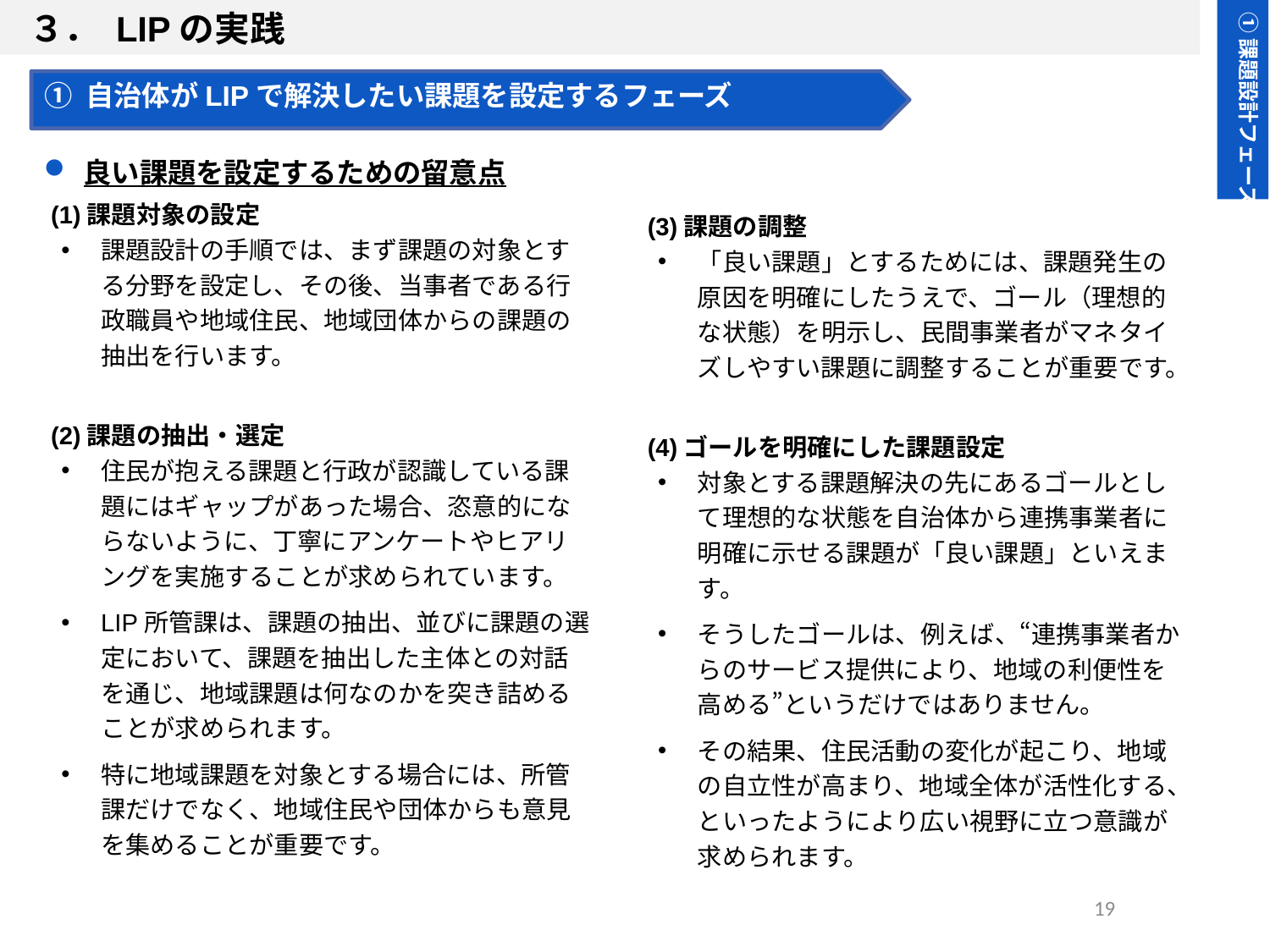

３． LIPの実践
①課題設計フェーズ
３.LIPの実践
① 自治体がLIPで解決したい課題を設定するフェーズ
良い課題を設定するための留意点
(1)課題対象の設定
課題設計の手順では、まず課題の対象とする分野を設定し、その後、当事者である行政職員や地域住民、地域団体からの課題の抽出を行います。

(2)課題の抽出・選定
住民が抱える課題と行政が認識している課題にはギャップがあった場合、恣意的にならないように、丁寧にアンケートやヒアリングを実施することが求められています。
LIP所管課は、課題の抽出、並びに課題の選定において、課題を抽出した主体との対話を通じ、地域課題は何なのかを突き詰めることが求められます。
特に地域課題を対象とする場合には、所管課だけでなく、地域住民や団体からも意見を集めることが重要です。
(3)課題の調整
「良い課題」とするためには、課題発生の原因を明確にしたうえで、ゴール（理想的な状態）を明示し、民間事業者がマネタイズしやすい課題に調整することが重要です。

(4)ゴールを明確にした課題設定
対象とする課題解決の先にあるゴールとして理想的な状態を自治体から連携事業者に明確に示せる課題が「良い課題」といえます。
そうしたゴールは、例えば、“連携事業者からのサービス提供により、地域の利便性を高める”というだけではありません。
その結果、住民活動の変化が起こり、地域の自立性が高まり、地域全体が活性化する、といったようにより広い視野に立つ意識が求められます。
19